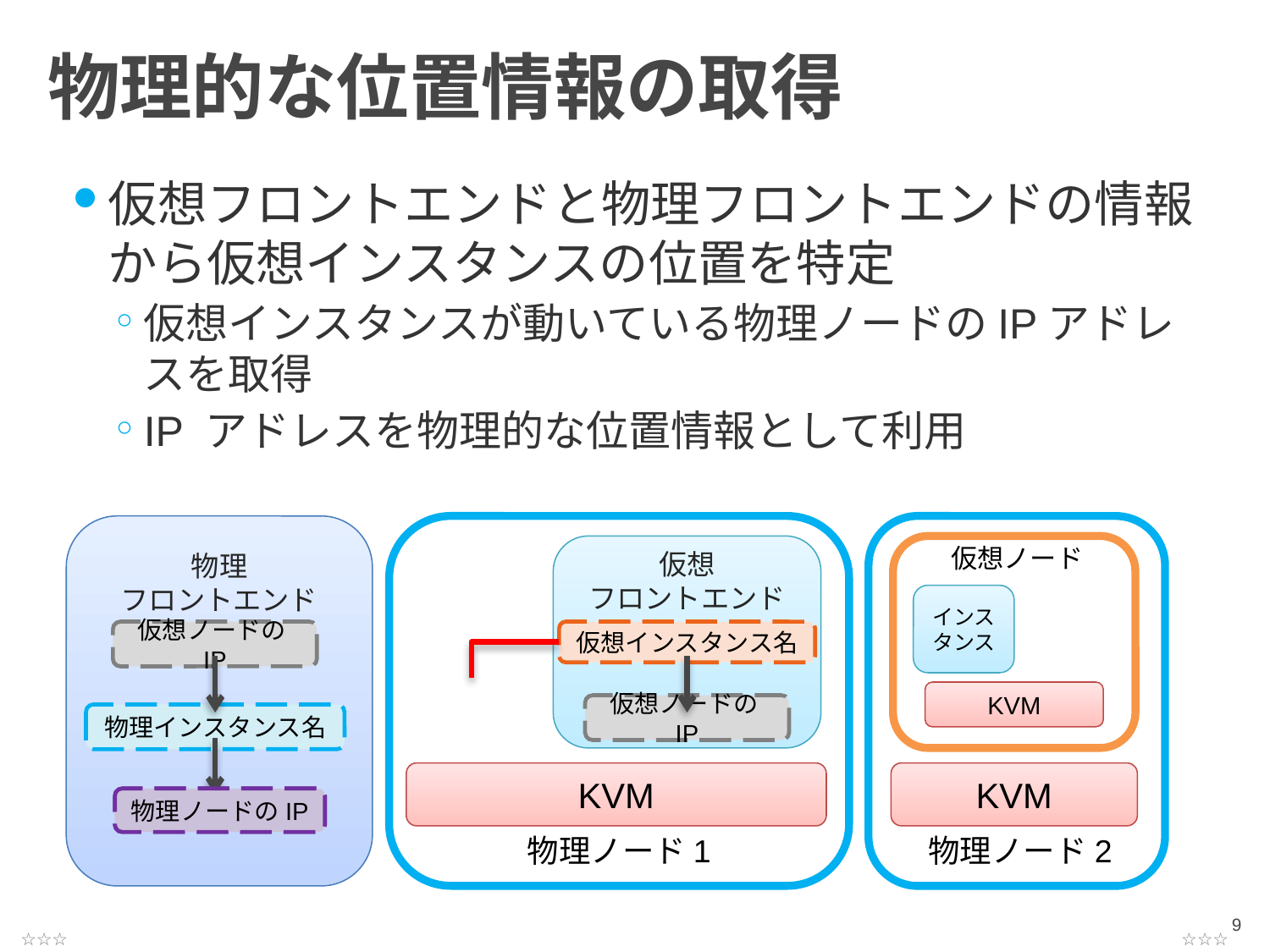

# 物理的な位置情報の取得
仮想フロントエンドと物理フロントエンドの情報から仮想インスタンスの位置を特定
仮想インスタンスが動いている物理ノードのIPアドレスを取得
IP アドレスを物理的な位置情報として利用

物理
フロントエンド

仮想ノード
仮想
フロントエンド
インスタンス
仮想ノードのIP
仮想インスタンス名
KVM
仮想ノードのIP
物理インスタンス名
KVM
KVM
物理ノードのIP
物理ノードのIP
物理ノード1
物理ノード2
9
☆☆☆
☆☆☆